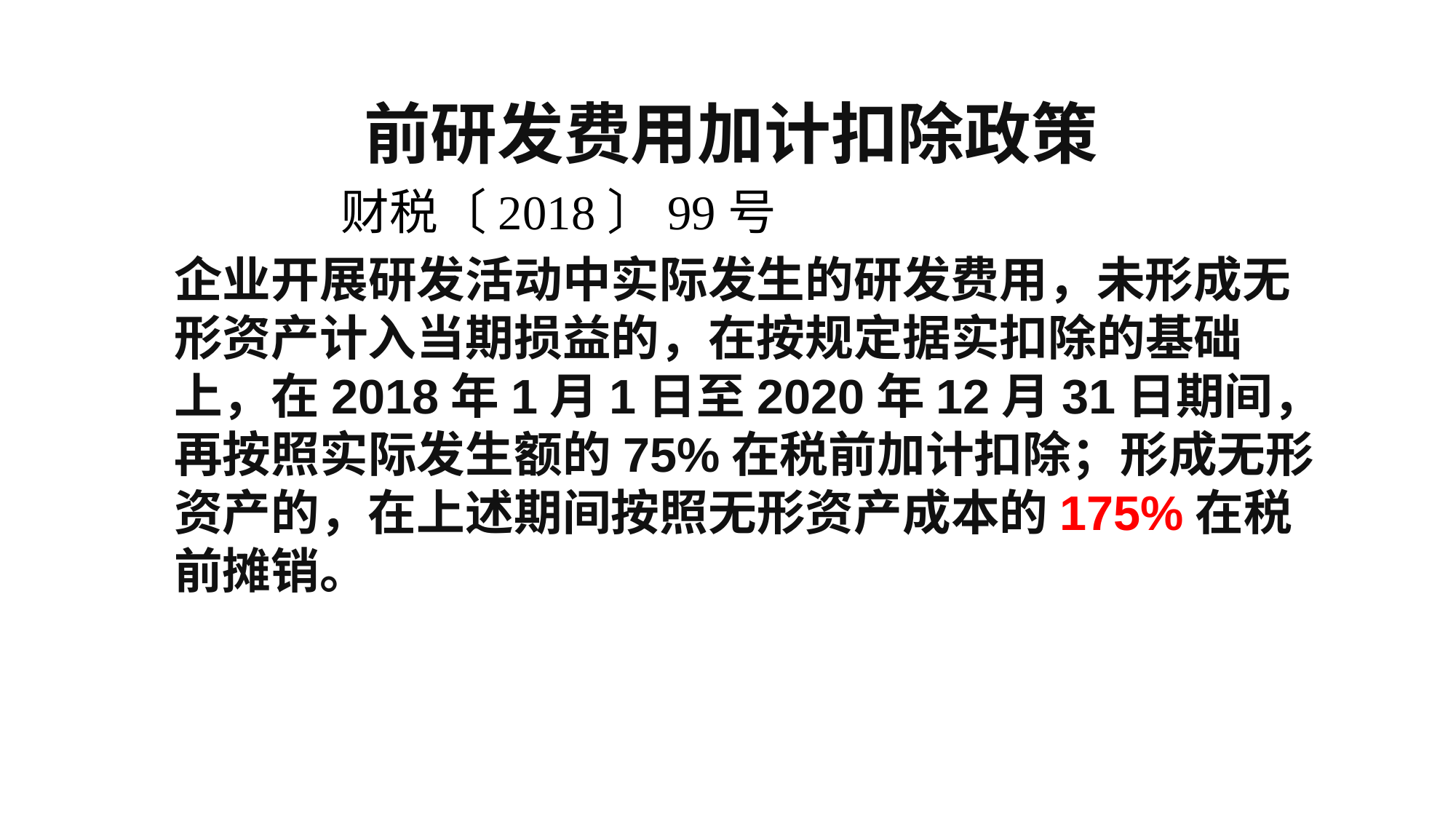

# 前研发费用加计扣除政策
              财税〔2018〕99号
企业开展研发活动中实际发生的研发费用，未形成无形资产计入当期损益的，在按规定据实扣除的基础上，在2018年1月1日至2020年12月31日期间，再按照实际发生额的75%在税前加计扣除；形成无形资产的，在上述期间按照无形资产成本的175%在税前摊销。